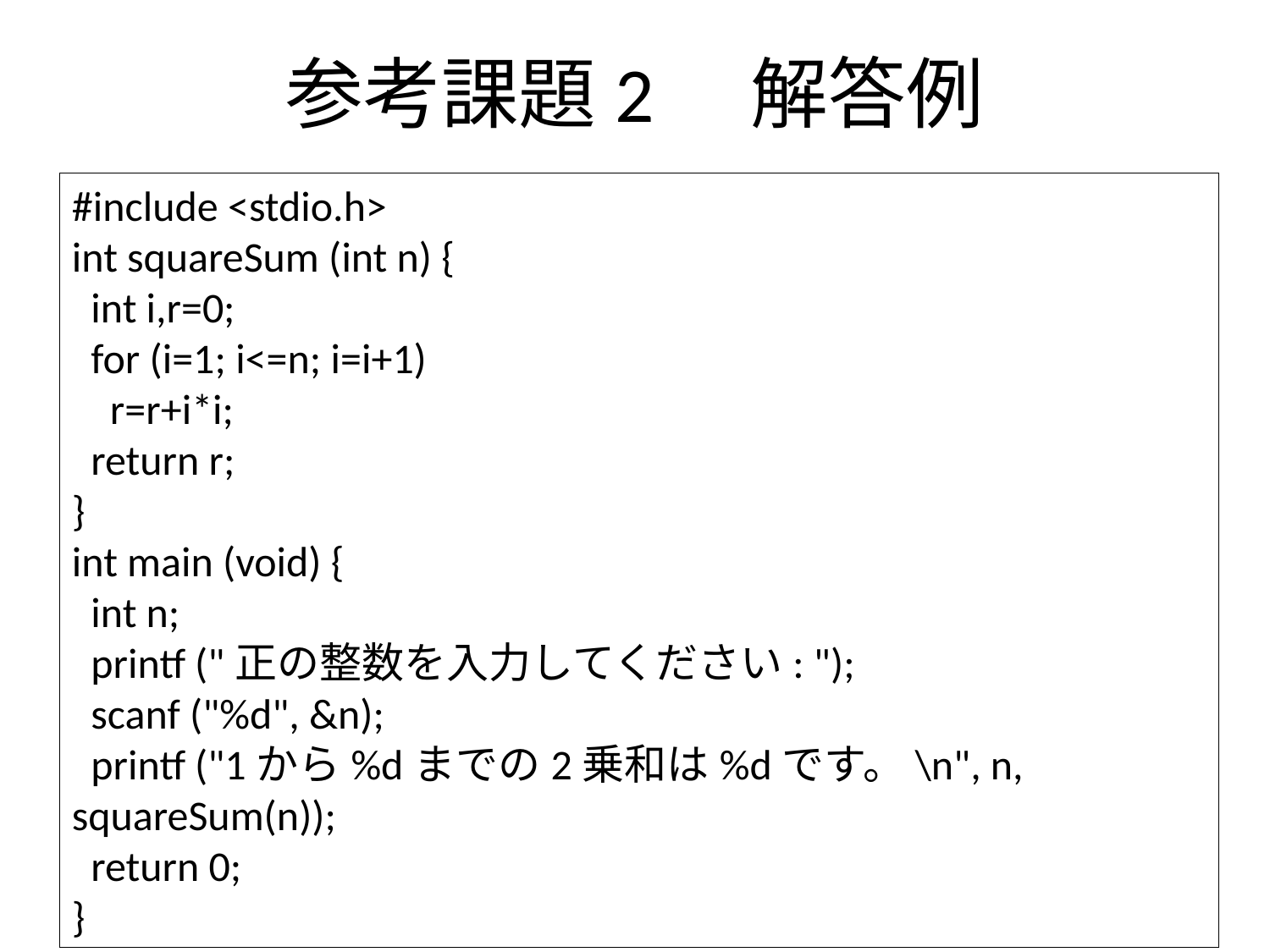

# 参考課題2　解答例
#include <stdio.h>
int squareSum (int n) {
  int i,r=0;
  for (i=1; i<=n; i=i+1)
    r=r+i*i;
  return r;
}
int main (void) {
  int n;
  printf ("正の整数を入力してください: ");
  scanf ("%d", &n);
  printf ("1から%dまでの2乗和は%dです。\n", n, squareSum(n));
  return 0;
}